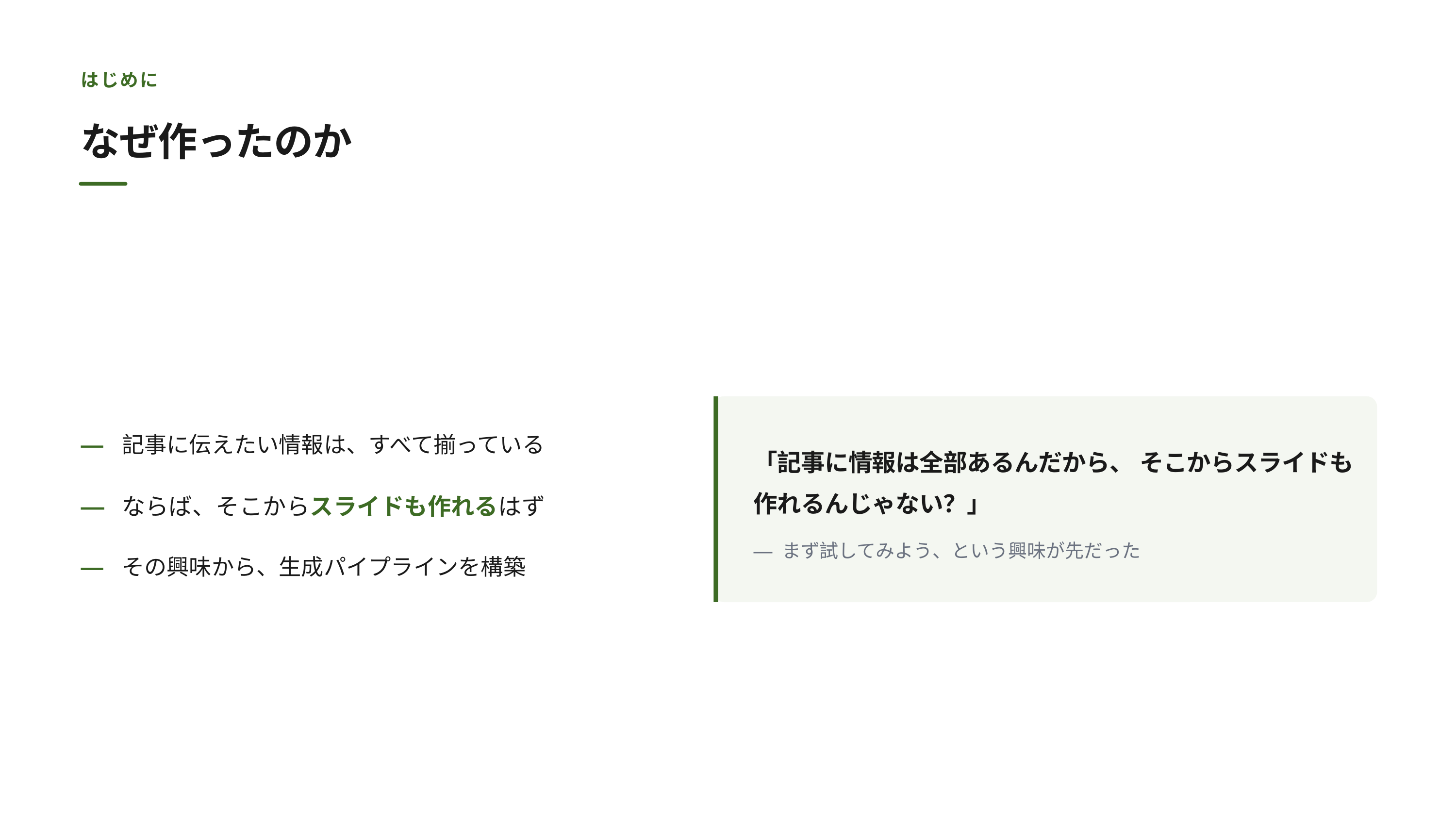

はじめに
なぜ作ったのか

—
記事に伝えたい情報は、すべて揃っている
「記事に情報は全部あるんだから、 そこからスライドも作れるんじゃない？」
—
ならば、そこからスライドも作れるはず
— まず試してみよう、という興味が先だった
—
その興味から、生成パイプラインを構築